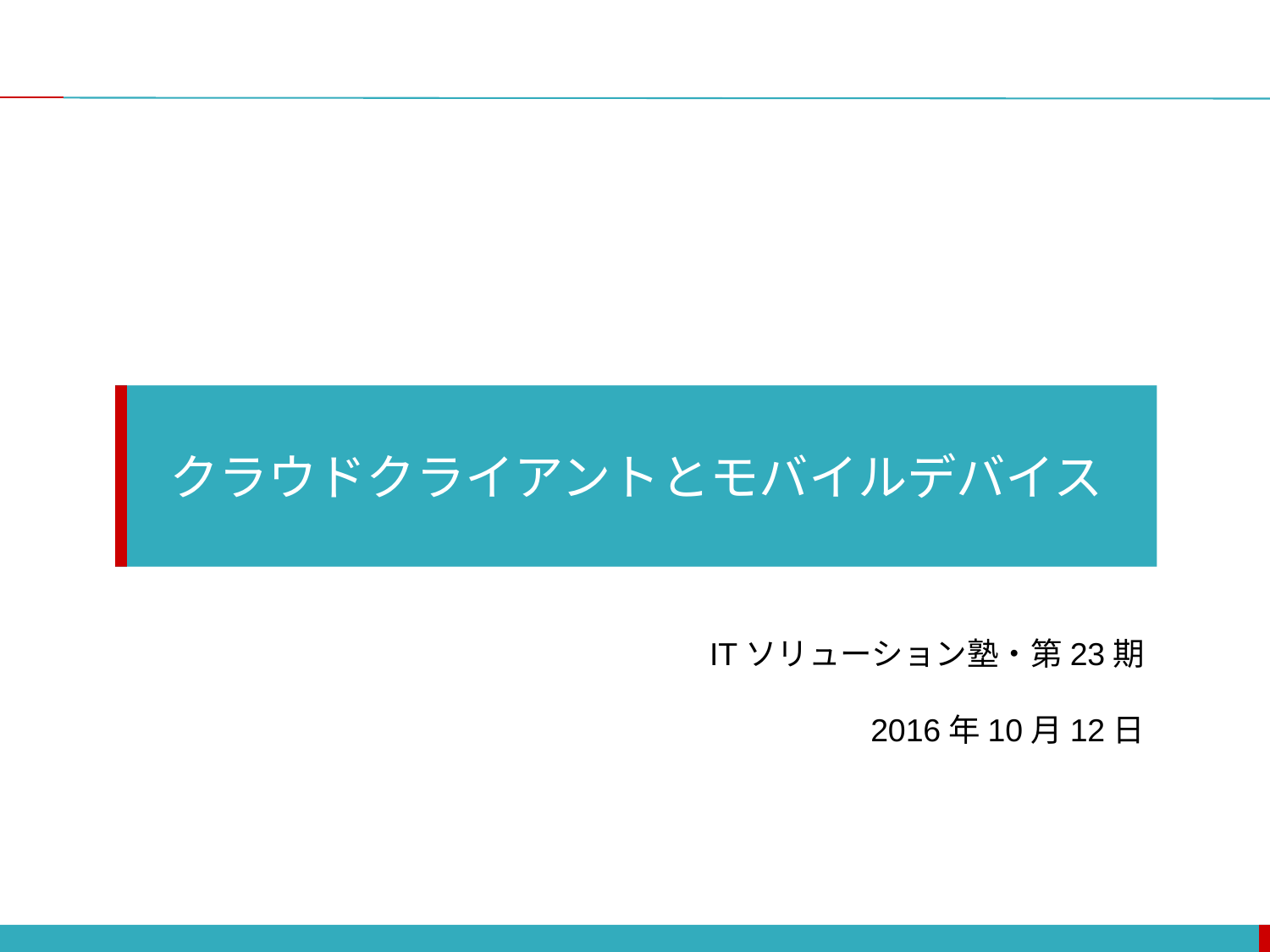

クラウドクライアントとモバイルデバイス
ITソリューション塾・第23期

2016年10月12日